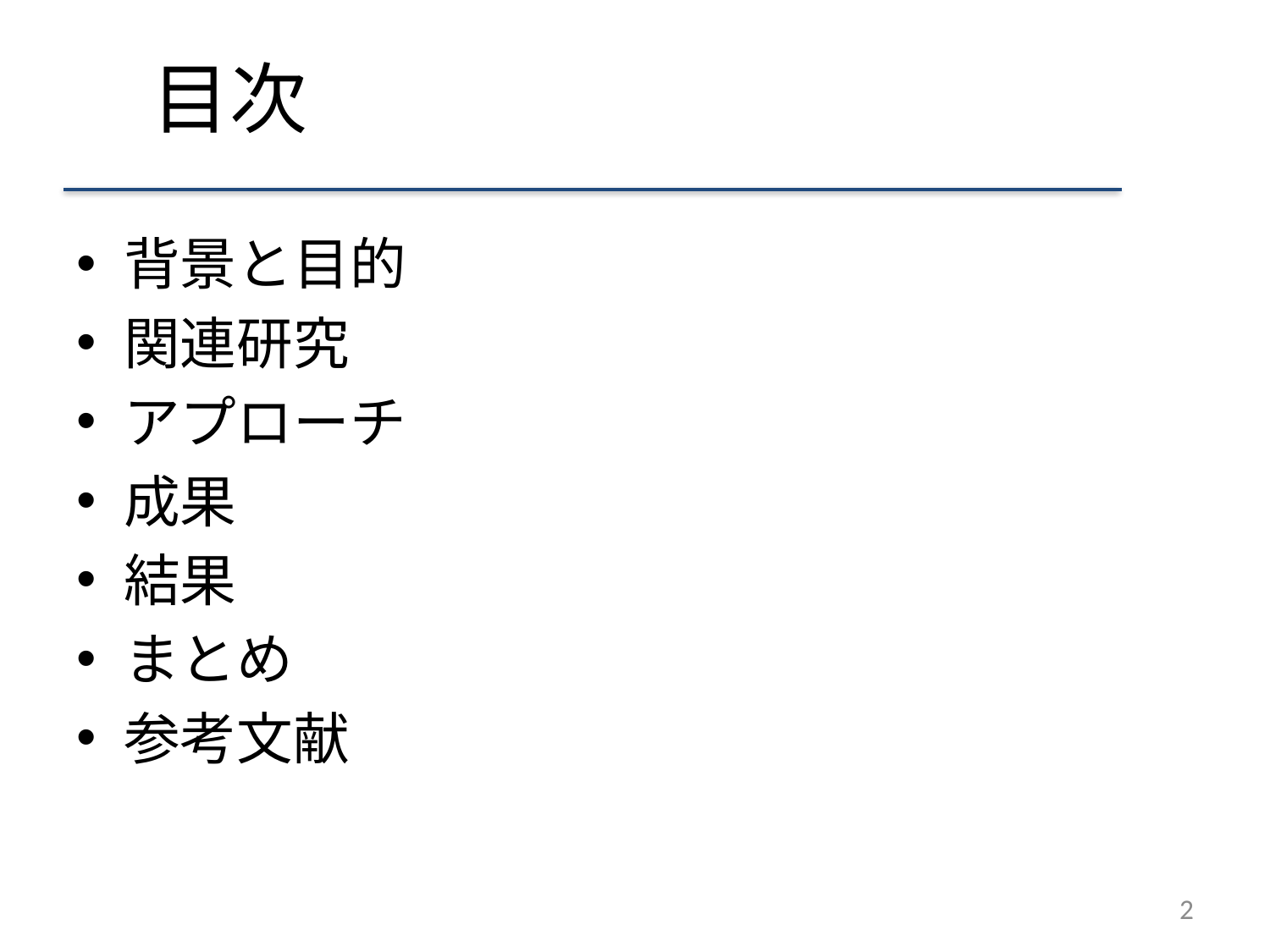

# 目次
背景と目的
関連研究
アプローチ
成果
結果
まとめ
参考文献

2